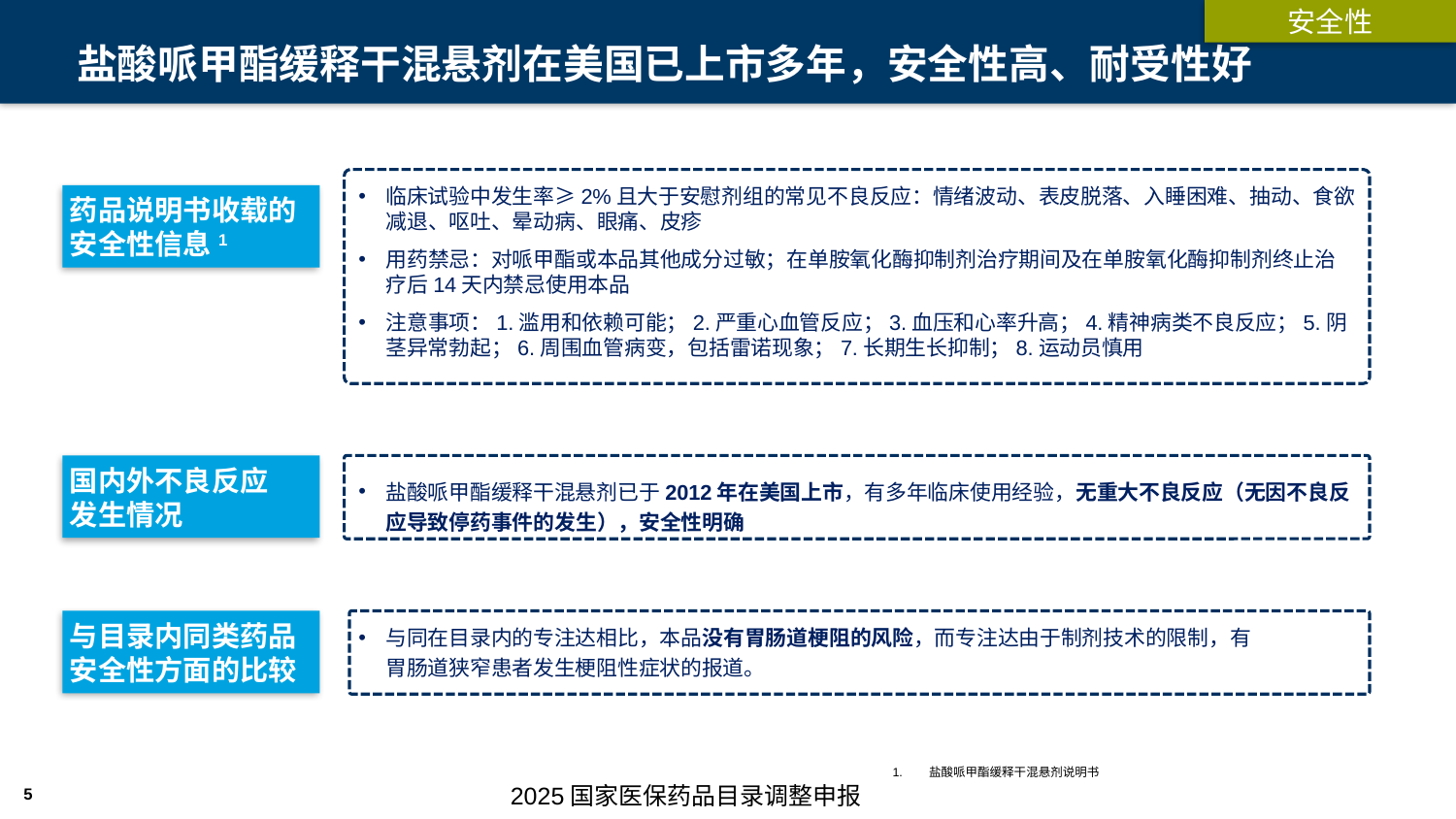

安全性
# 盐酸哌甲酯缓释干混悬剂在美国已上市多年，安全性高、耐受性好

临床试验中发生率≥2%且大于安慰剂组的常见不良反应：情绪波动、表皮脱落、入睡困难、抽动、食欲减退、呕吐、晕动病、眼痛、皮疹
用药禁忌：对哌甲酯或本品其他成分过敏；在单胺氧化酶抑制剂治疗期间及在单胺氧化酶抑制剂终止治疗后14天内禁忌使用本品
注意事项：1.滥用和依赖可能；2.严重心血管反应；3.血压和心率升高；4.精神病类不良反应；5.阴茎异常勃起；6.周围血管病变，包括雷诺现象；7.长期生长抑制；8.运动员慎用
药品说明书收载的安全性信息1
国内外不良反应
发生情况

盐酸哌甲酯缓释干混悬剂已于2012年在美国上市，有多年临床使用经验，无重大不良反应（无因不良反应导致停药事件的发生），安全性明确

与目录内同类药品安全性方面的比较
与同在目录内的专注达相比，本品没有胃肠道梗阻的风险，而专注达由于制剂技术的限制，有胃肠道狭窄患者发生梗阻性症状的报道。
盐酸哌甲酯缓释干混悬剂说明书
2025国家医保药品目录调整申报
5